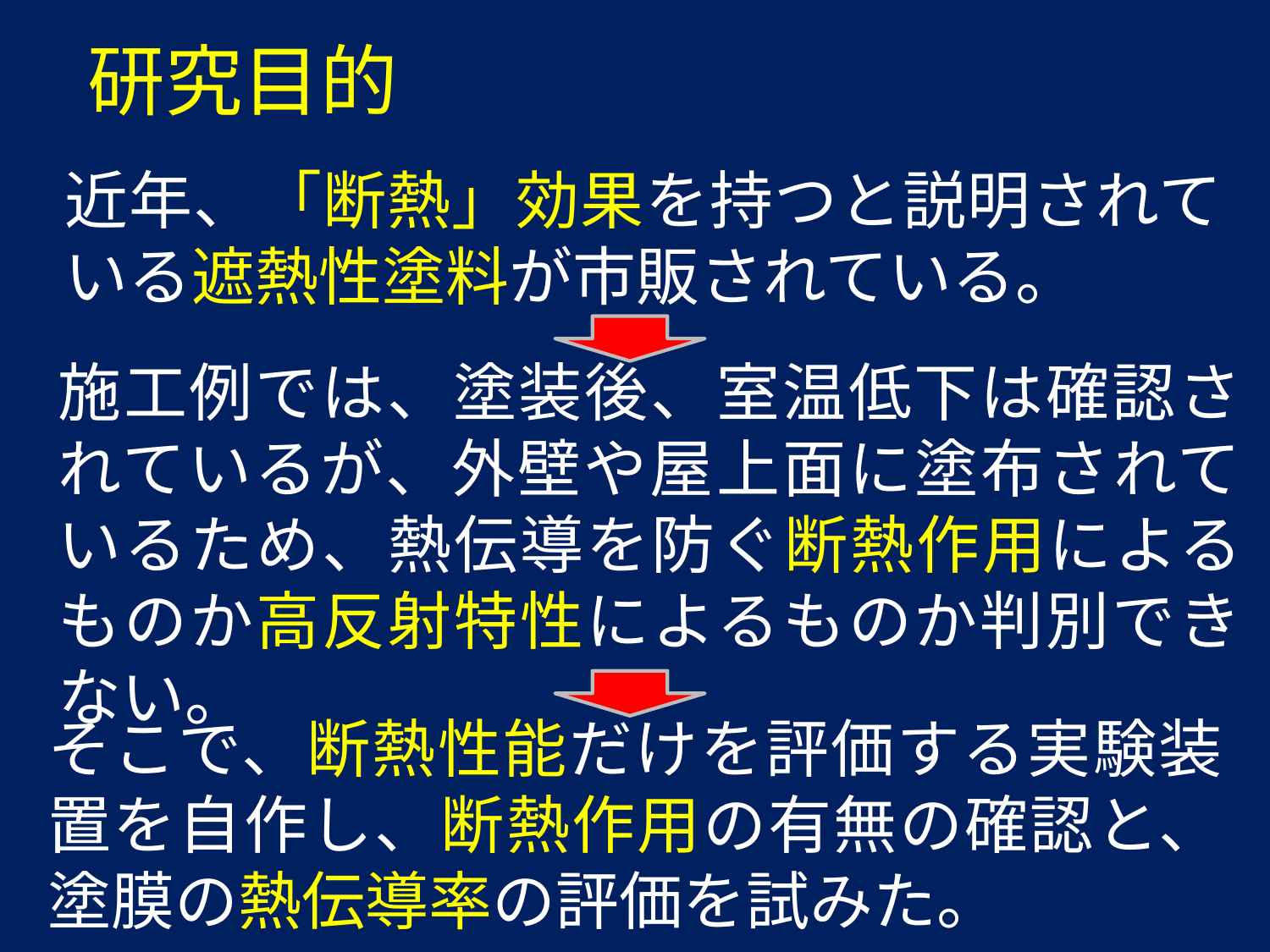

研究目的
# 近年、「断熱」効果を持つと説明されている遮熱性塗料が市販されている。

施工例では、塗装後、室温低下は確認されているが、外壁や屋上面に塗布されているため、熱伝導を防ぐ断熱作用によるものか高反射特性によるものか判別できない。

そこで、断熱性能だけを評価する実験装置を自作し、断熱作用の有無の確認と、塗膜の熱伝導率の評価を試みた。